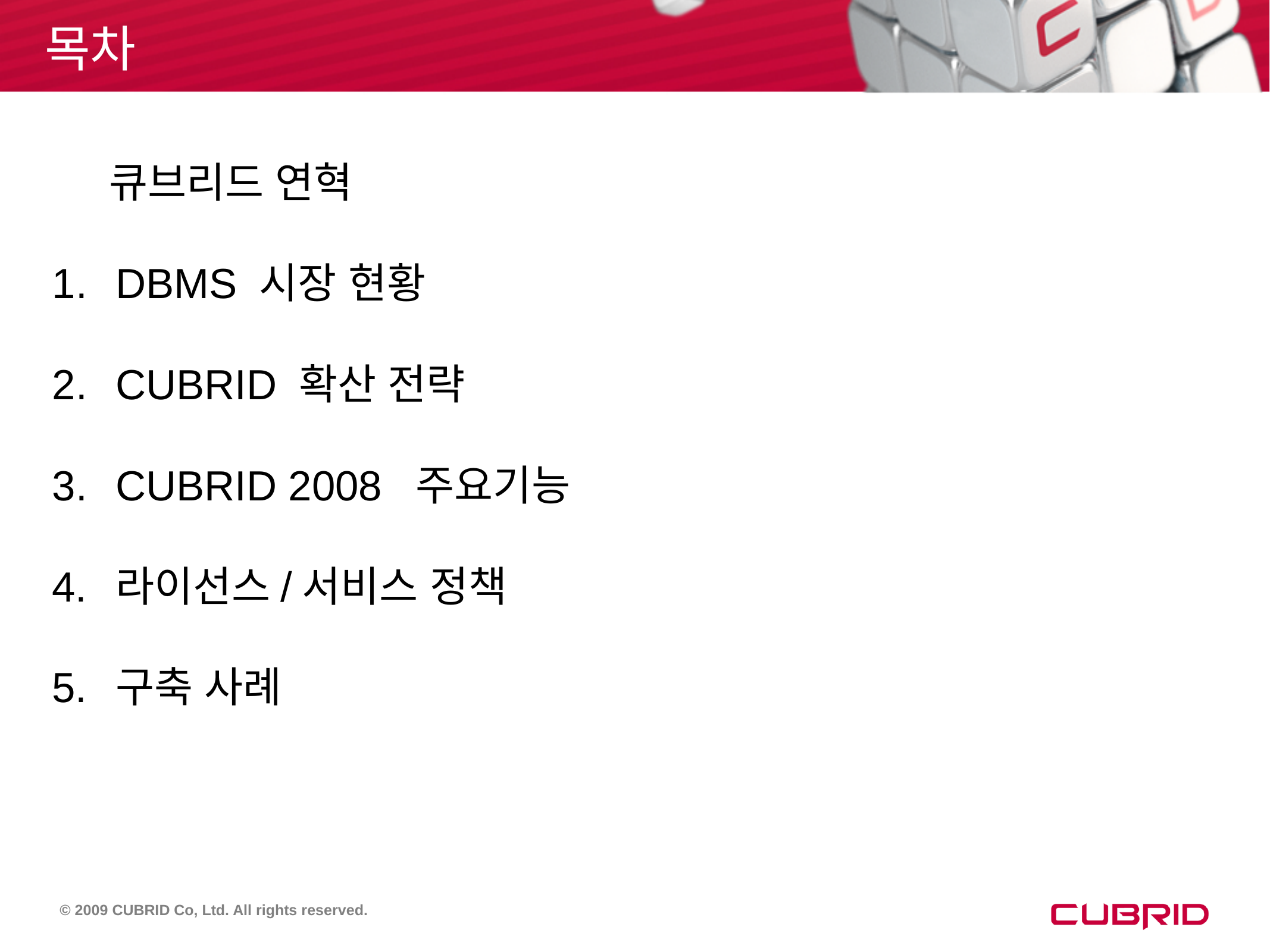

목차
     큐브리드 연혁

DBMS 시장 현황
CUBRID 확산 전략

CUBRID 2008  주요기능

라이선스/서비스 정책

구축 사례